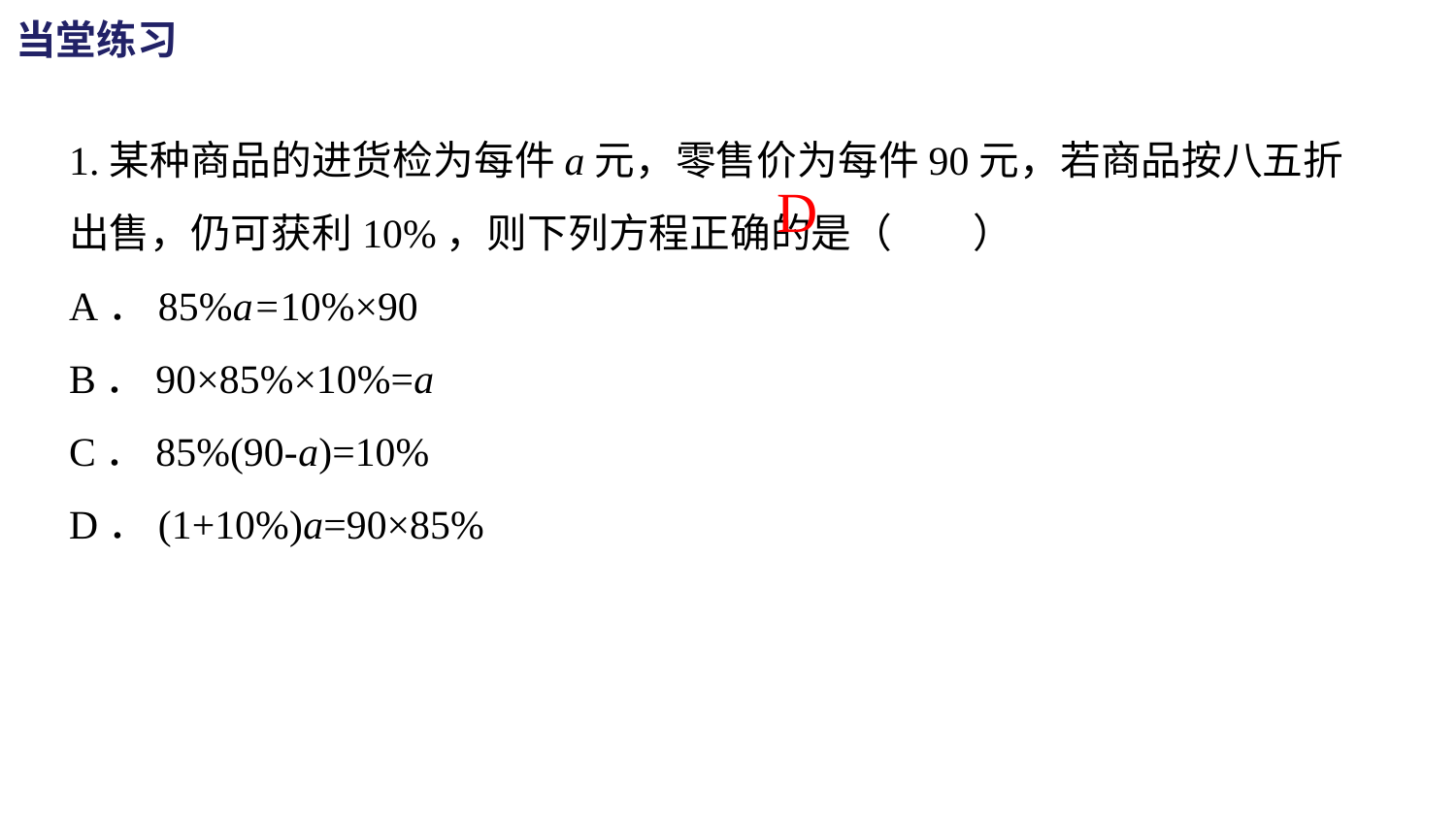

当堂练习
1.某种商品的进货检为每件a元，零售价为每件90元，若商品按八五折出售，仍可获利10%，则下列方程正确的是（　　）
A．85%a=10%×90
B．90×85%×10%=a
C．85%(90-a)=10%
D．(1+10%)a=90×85%
D